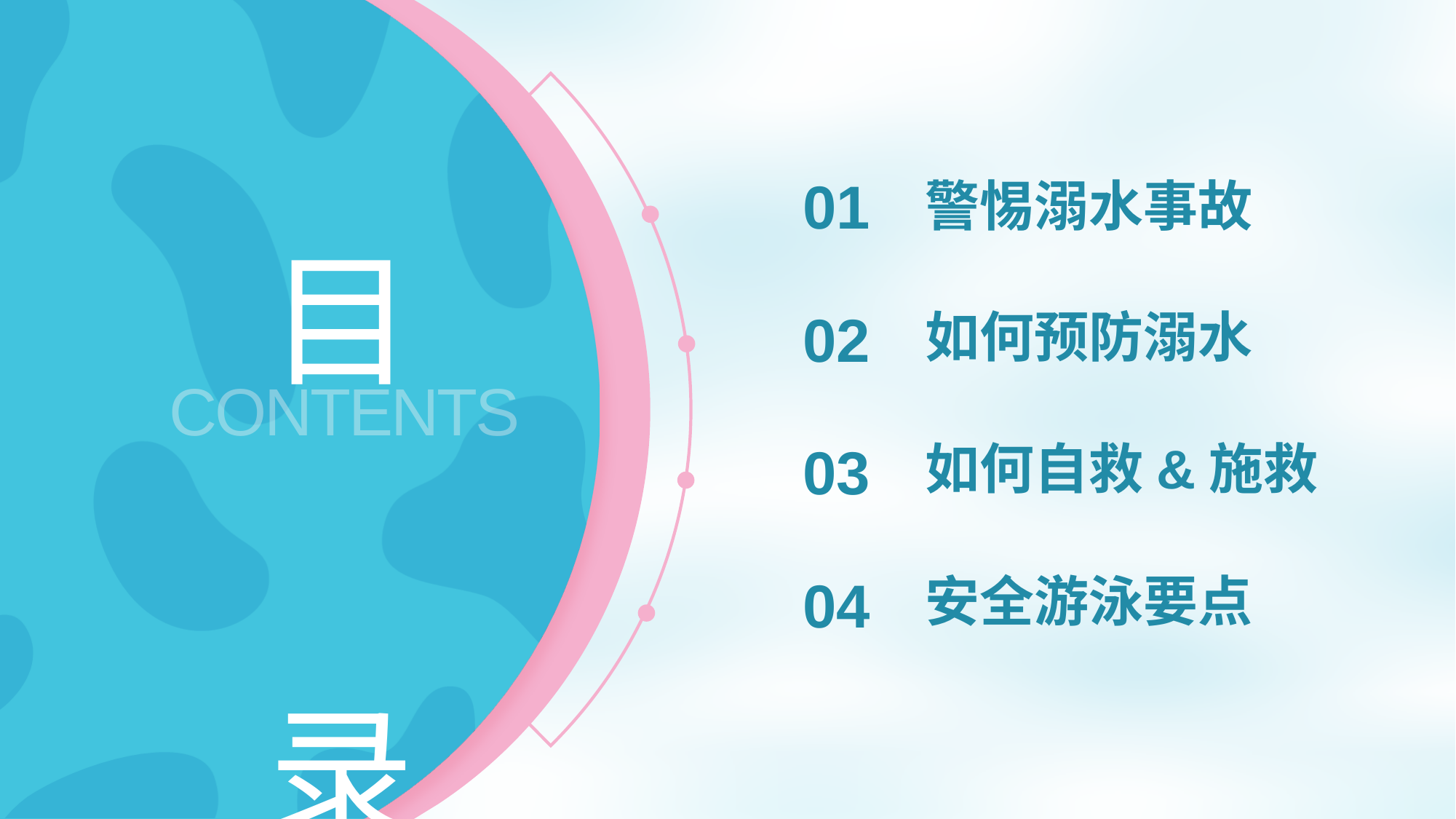

01
警惕溺水事故
目
录
02
如何预防溺水
CONTENTS
03
如何自救&施救
安全游泳要点
04